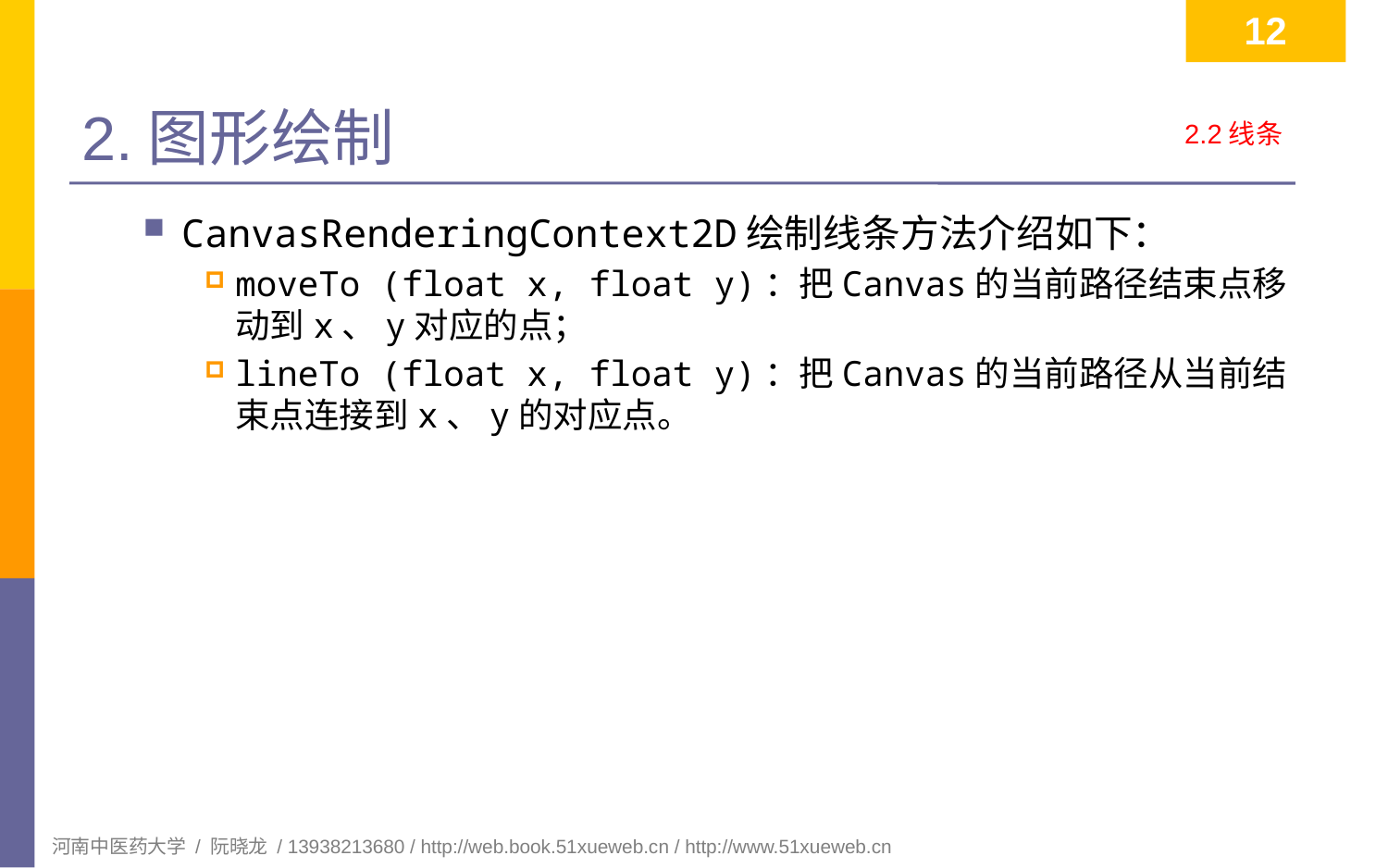

12
# 2.图形绘制
2.2线条
CanvasRenderingContext2D绘制线条方法介绍如下：
moveTo (float x, float y)：把Canvas的当前路径结束点移动到x、y对应的点；
lineTo (float x, float y)：把Canvas的当前路径从当前结束点连接到x、y的对应点。